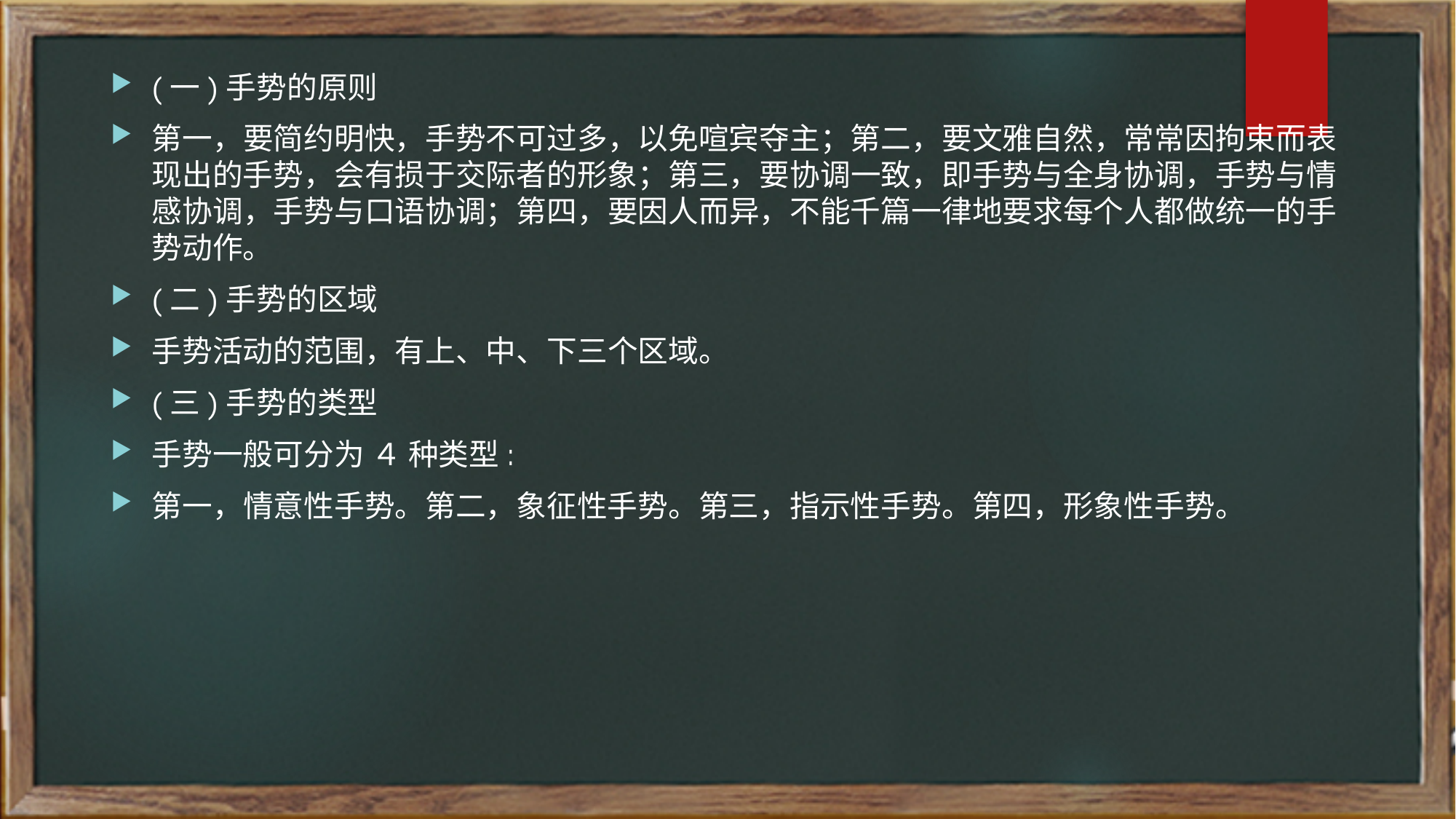

(一)手势的原则
第一，要简约明快，手势不可过多，以免喧宾夺主；第二，要文雅自然，常常因拘束而表现出的手势，会有损于交际者的形象；第三，要协调一致，即手势与全身协调，手势与情感协调，手势与口语协调；第四，要因人而异，不能千篇一律地要求每个人都做统一的手势动作。
(二)手势的区域
手势活动的范围，有上、中、下三个区域。
(三)手势的类型
手势一般可分为 ４ 种类型:
第一，情意性手势。第二，象征性手势。第三，指示性手势。第四，形象性手势。